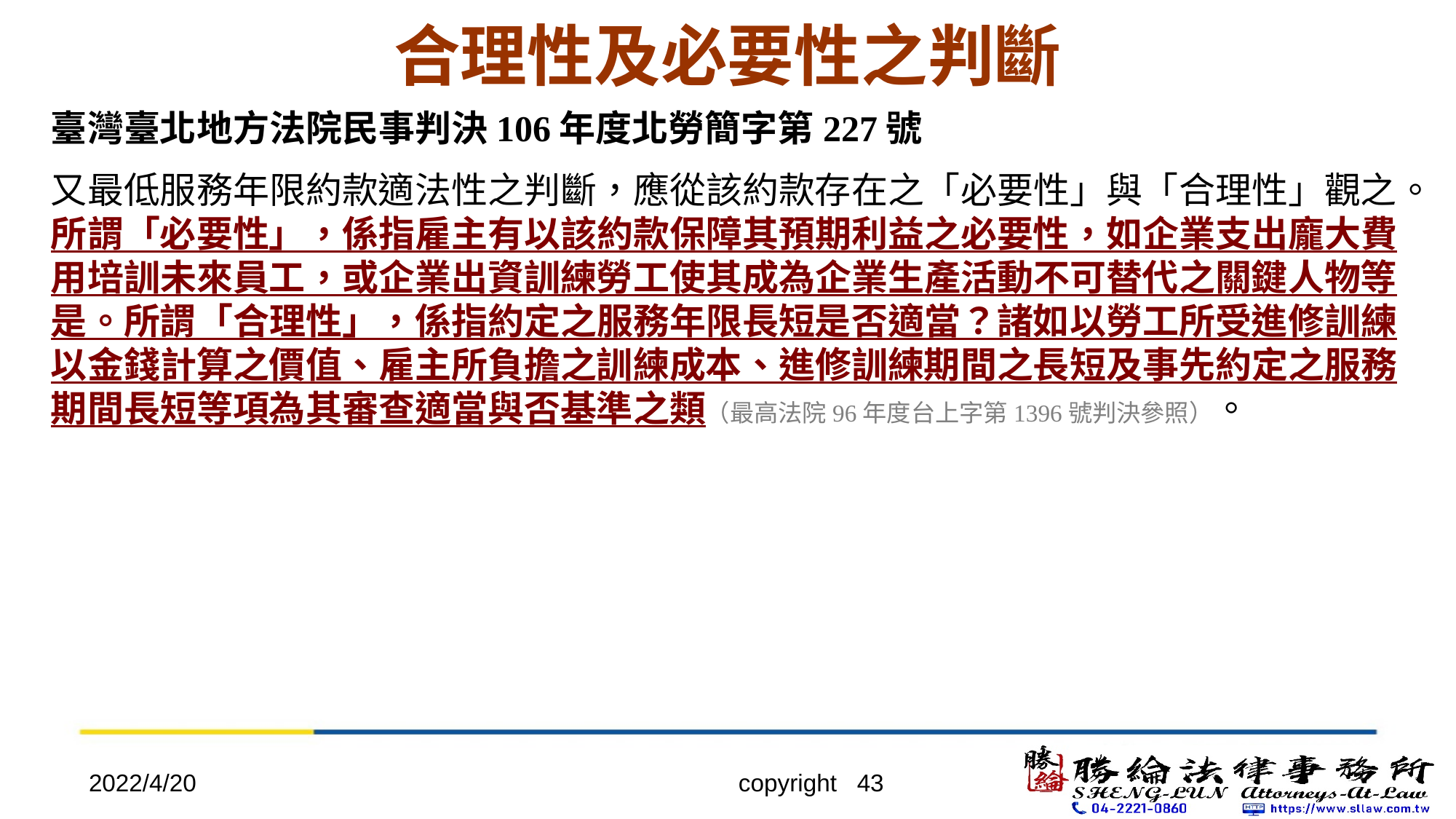

# 合理性及必要性之判斷
臺灣臺北地方法院民事判決106年度北勞簡字第227號

又最低服務年限約款適法性之判斷，應從該約款存在之「必要性」與「合理性」觀之。所謂「必要性」，係指雇主有以該約款保障其預期利益之必要性，如企業支出龐大費用培訓未來員工，或企業出資訓練勞工使其成為企業生產活動不可替代之關鍵人物等是。所謂「合理性」，係指約定之服務年限長短是否適當？諸如以勞工所受進修訓練以金錢計算之價值、雇主所負擔之訓練成本、進修訓練期間之長短及事先約定之服務期間長短等項為其審查適當與否基準之類（最高法院96年度台上字第1396號判決參照）。

2022/4/20
copyright   43